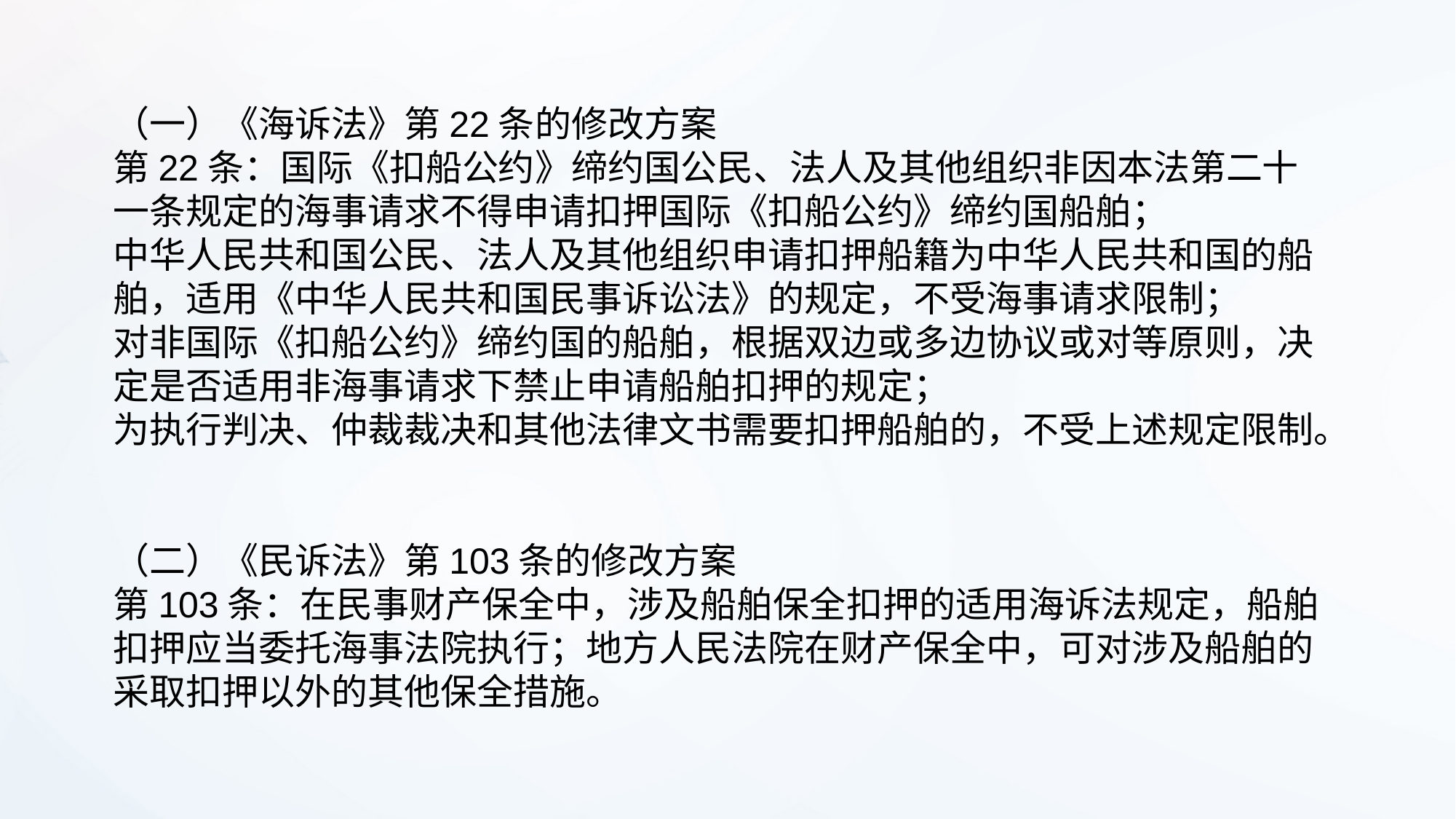

（一）《海诉法》第22条的修改方案
第22条：国际《扣船公约》缔约国公民、法人及其他组织非因本法第二十一条规定的海事请求不得申请扣押国际《扣船公约》缔约国船舶；
中华人民共和国公民、法人及其他组织申请扣押船籍为中华人民共和国的船舶，适用《中华人民共和国民事诉讼法》的规定，不受海事请求限制；
对非国际《扣船公约》缔约国的船舶，根据双边或多边协议或对等原则，决定是否适用非海事请求下禁止申请船舶扣押的规定；
为执行判决、仲裁裁决和其他法律文书需要扣押船舶的，不受上述规定限制。

（二）《民诉法》第103条的修改方案
第103条：在民事财产保全中，涉及船舶保全扣押的适用海诉法规定，船舶扣押应当委托海事法院执行；地方人民法院在财产保全中，可对涉及船舶的采取扣押以外的其他保全措施。